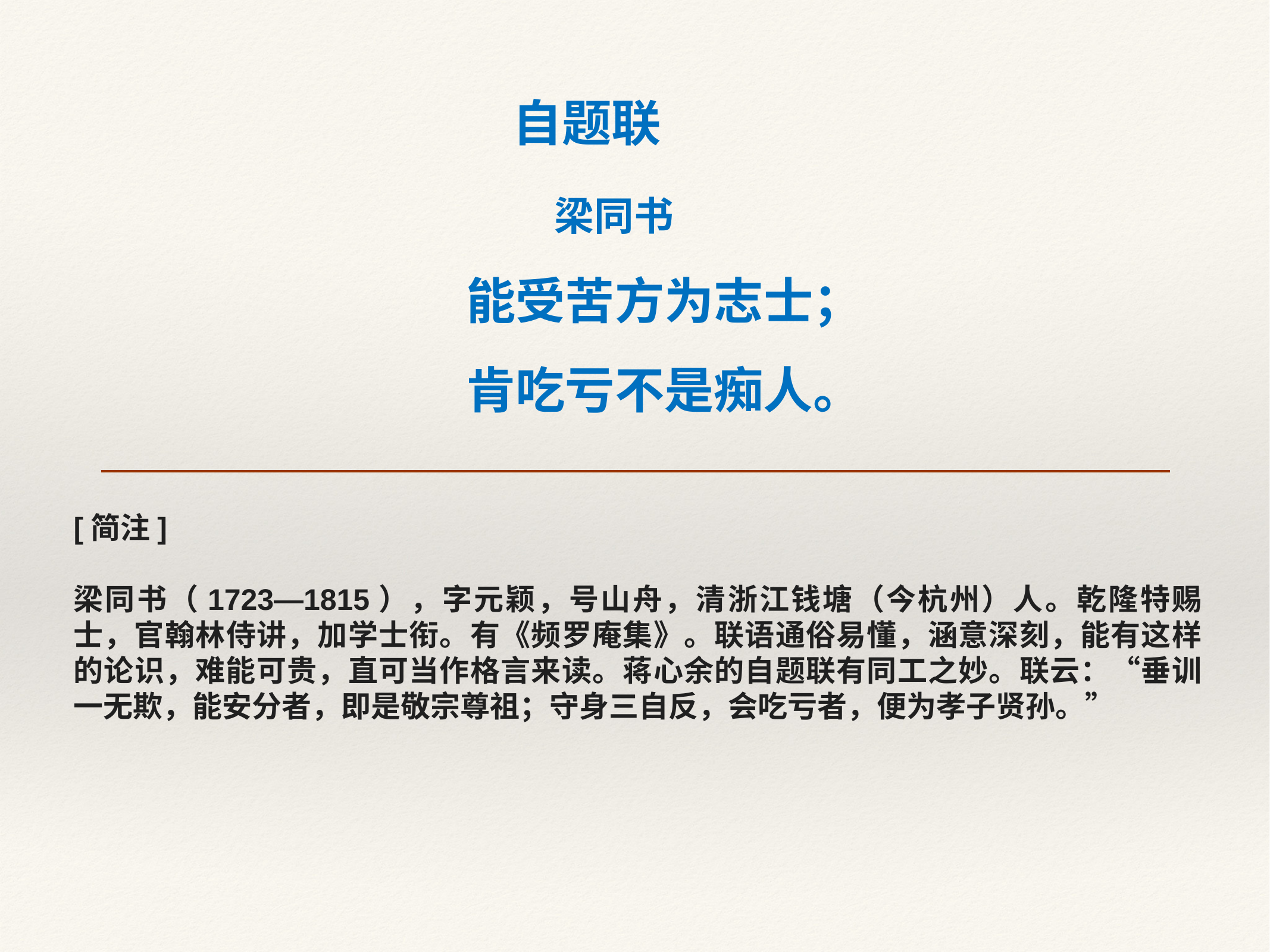

自题联
梁同书
能受苦方为志士；
肯吃亏不是痴人。

[简注]

梁同书（1723—1815），字元颖，号山舟，清浙江钱塘（今杭州）人。乾隆特赐士，官翰林侍讲，加学士衔。有《频罗庵集》。联语通俗易懂，涵意深刻，能有这样的论识，难能可贵，直可当作格言来读。蒋心余的自题联有同工之妙。联云：“垂训一无欺，能安分者，即是敬宗尊祖；守身三自反，会吃亏者，便为孝子贤孙。”